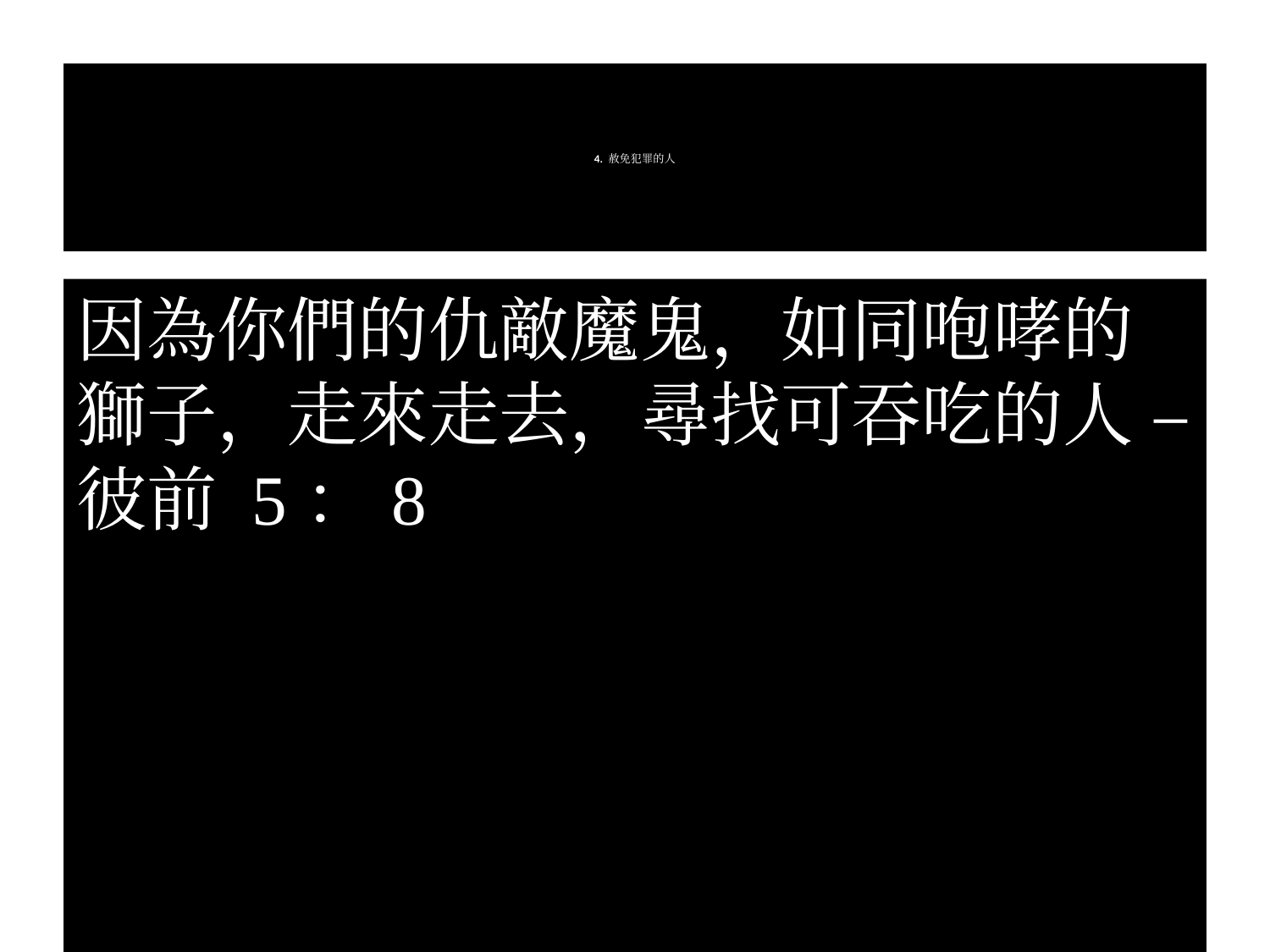

# 4.  赦免犯罪的人
因為你們的仇敵魔鬼，如同咆哮的獅子，走來走去，尋找可吞吃的人 – 彼前 5：8